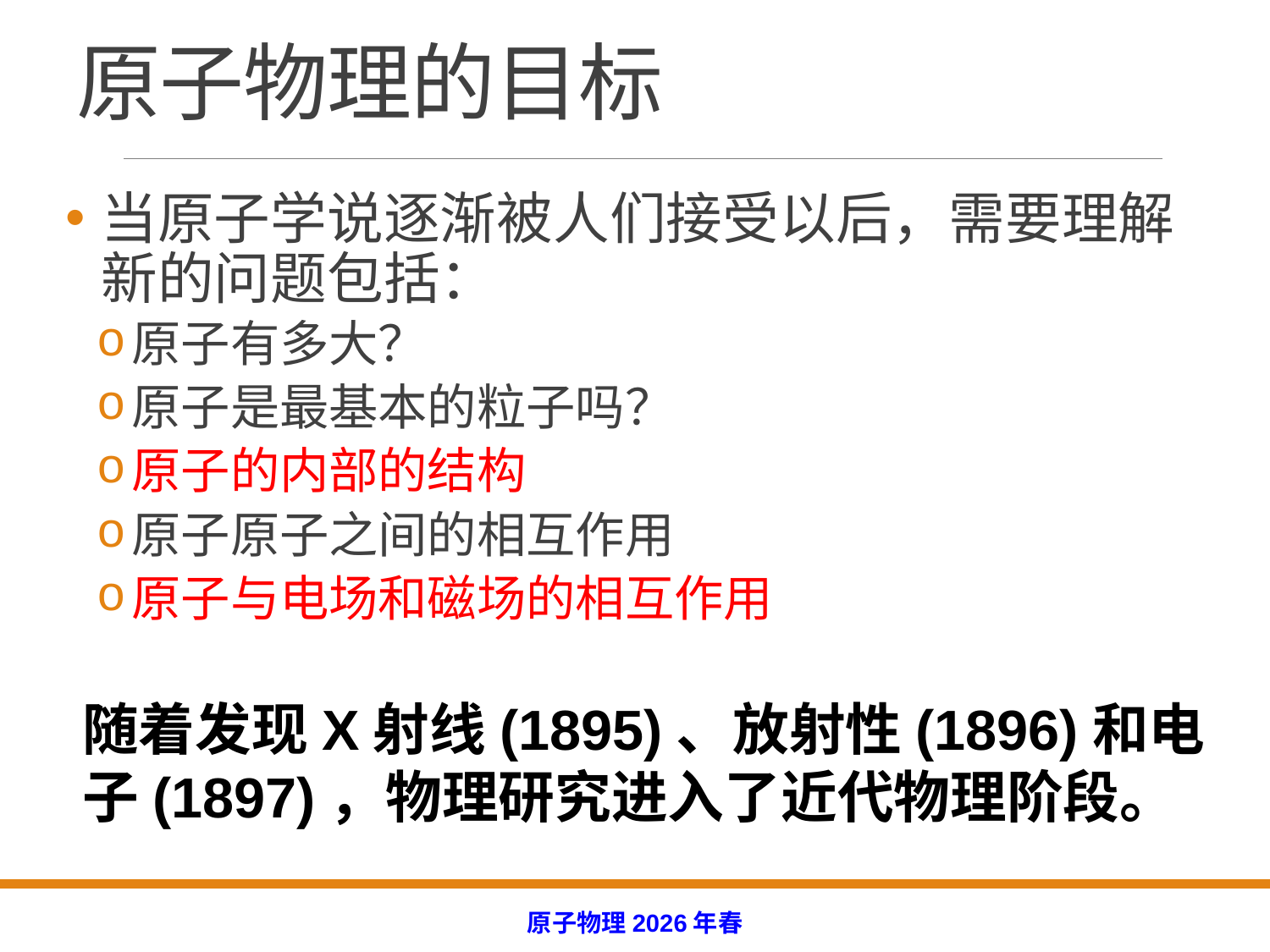

# 原子物理的目标
当原子学说逐渐被人们接受以后，需要理解新的问题包括：
原子有多大？
原子是最基本的粒子吗？
原子的内部的结构
原子原子之间的相互作用
原子与电场和磁场的相互作用
随着发现X射线(1895)、放射性(1896)和电子(1897)，物理研究进入了近代物理阶段。
原子物理2026年春
12